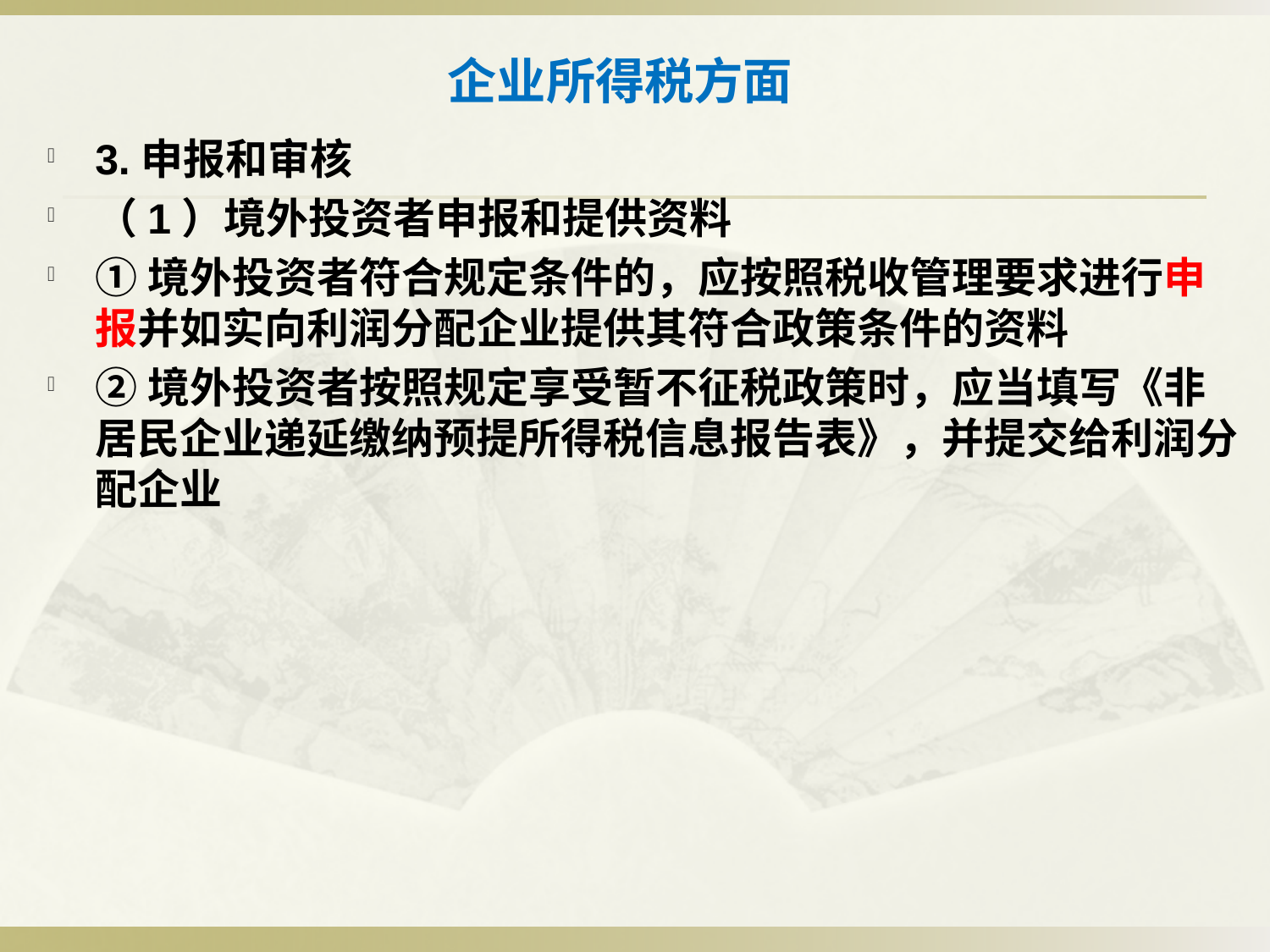

# 企业所得税方面
3.申报和审核
（1）境外投资者申报和提供资料
①境外投资者符合规定条件的，应按照税收管理要求进行申报并如实向利润分配企业提供其符合政策条件的资料
②境外投资者按照规定享受暂不征税政策时，应当填写《非居民企业递延缴纳预提所得税信息报告表》，并提交给利润分配企业